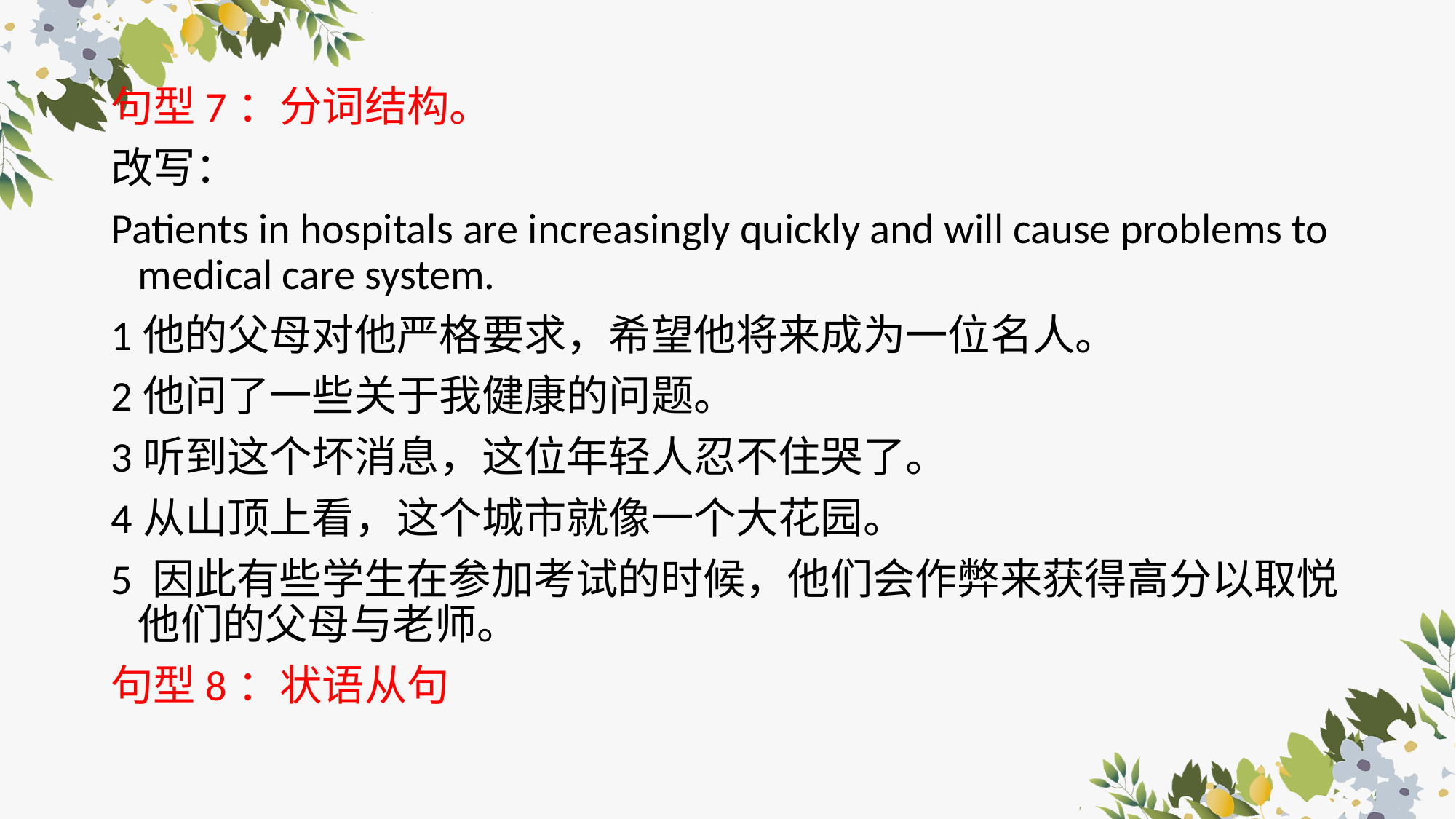

句型7：分词结构。
改写：
Patients in hospitals are increasingly quickly and will cause problems to medical care system.
1他的父母对他严格要求，希望他将来成为一位名人。
2他问了一些关于我健康的问题。
3听到这个坏消息，这位年轻人忍不住哭了。
4从山顶上看，这个城市就像一个大花园。
5 因此有些学生在参加考试的时候，他们会作弊来获得高分以取悦他们的父母与老师。
句型8：状语从句